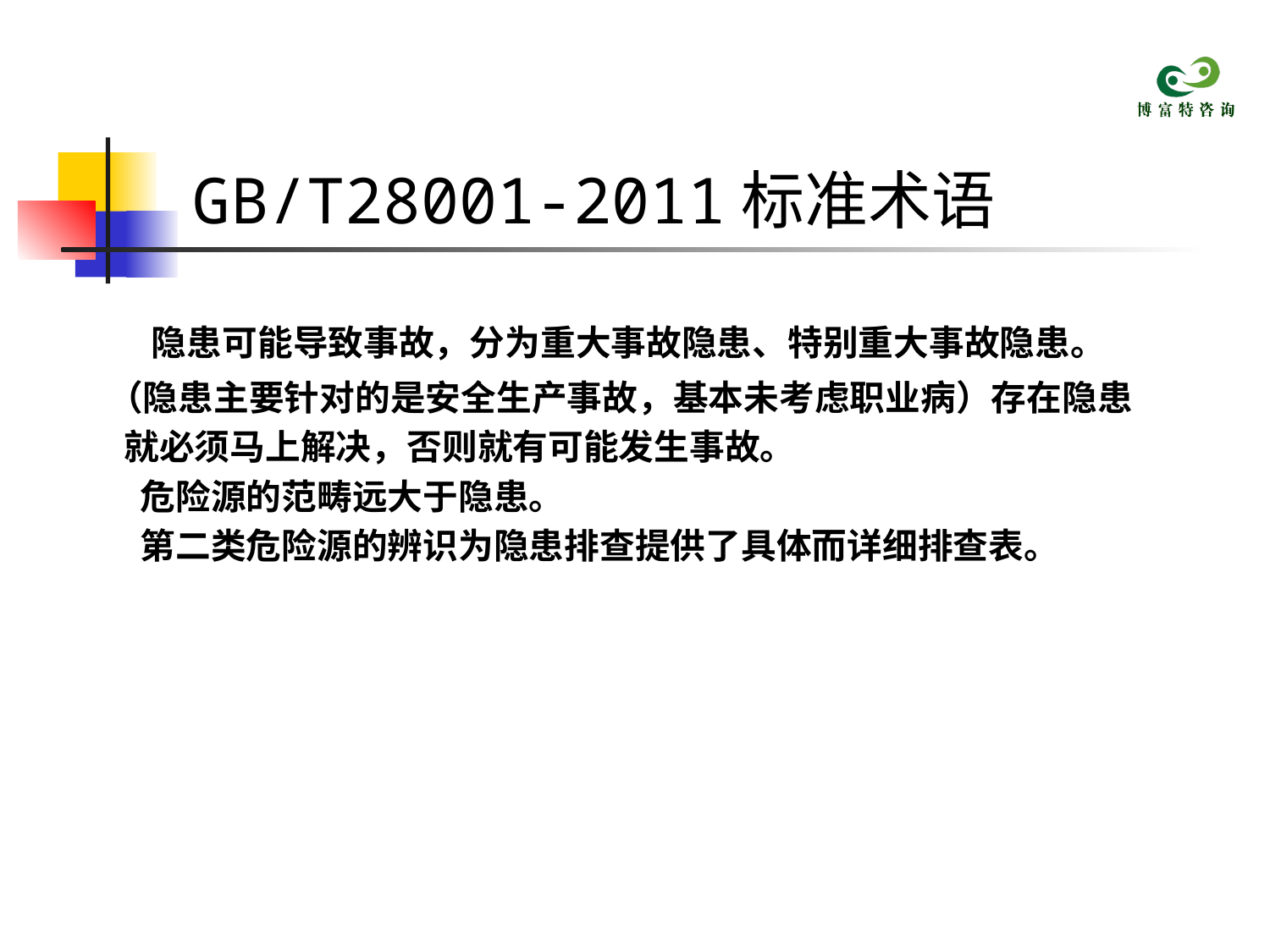

# GB/T28001-2011标准术语
  隐患可能导致事故，分为重大事故隐患、特别重大事故隐患。
（隐患主要针对的是安全生产事故，基本未考虑职业病）存在隐患
 就必须马上解决，否则就有可能发生事故。
   危险源的范畴远大于隐患。
   第二类危险源的辨识为隐患排查提供了具体而详细排查表。

12